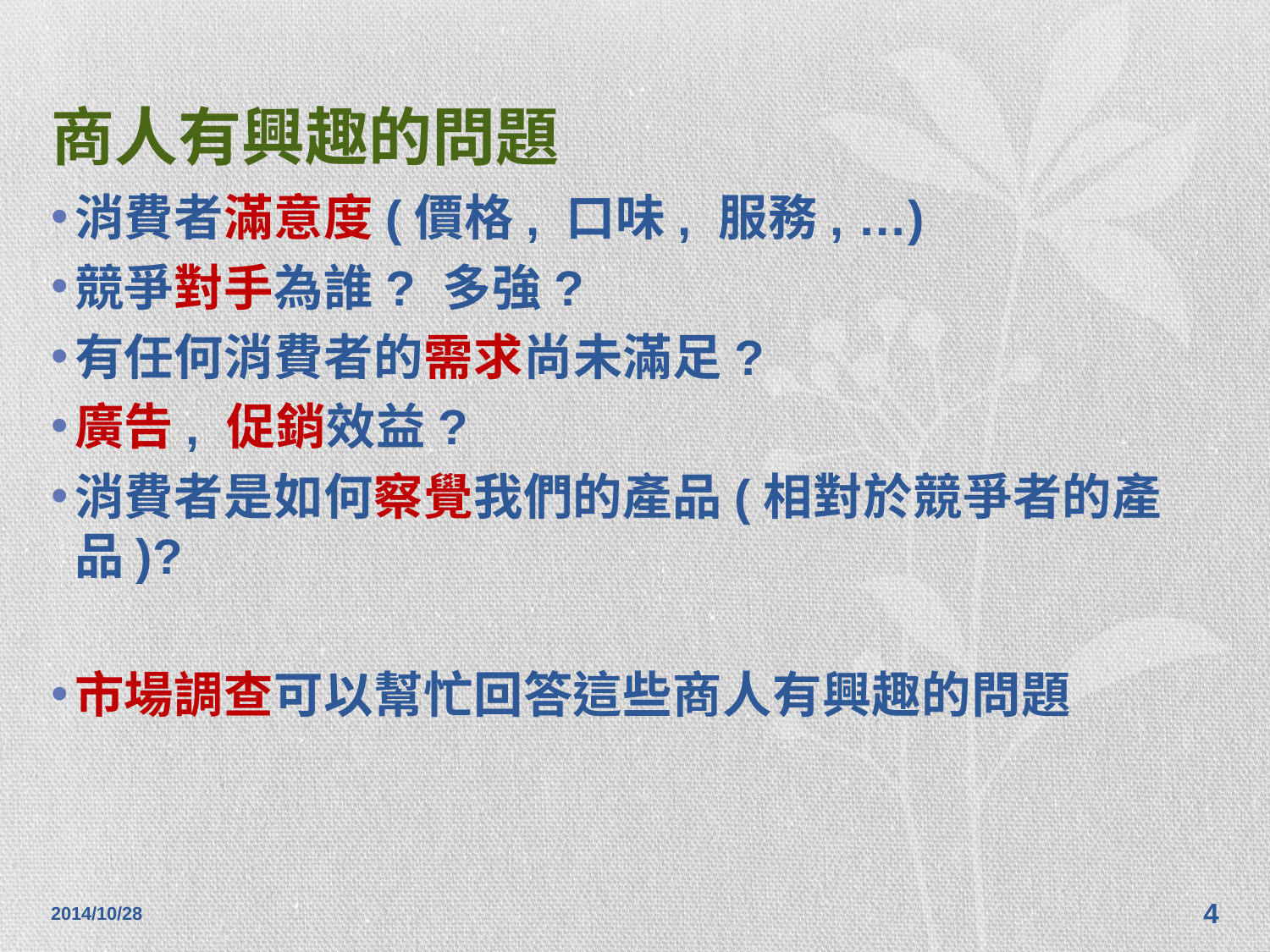

# 商人有興趣的問題
消費者滿意度(價格, 口味, 服務, …)
競爭對手為誰? 多強?
有任何消費者的需求尚未滿足?
廣告, 促銷效益?
消費者是如何察覺我們的產品(相對於競爭者的產品)?

市場調查可以幫忙回答這些商人有興趣的問題
2014/10/28
4